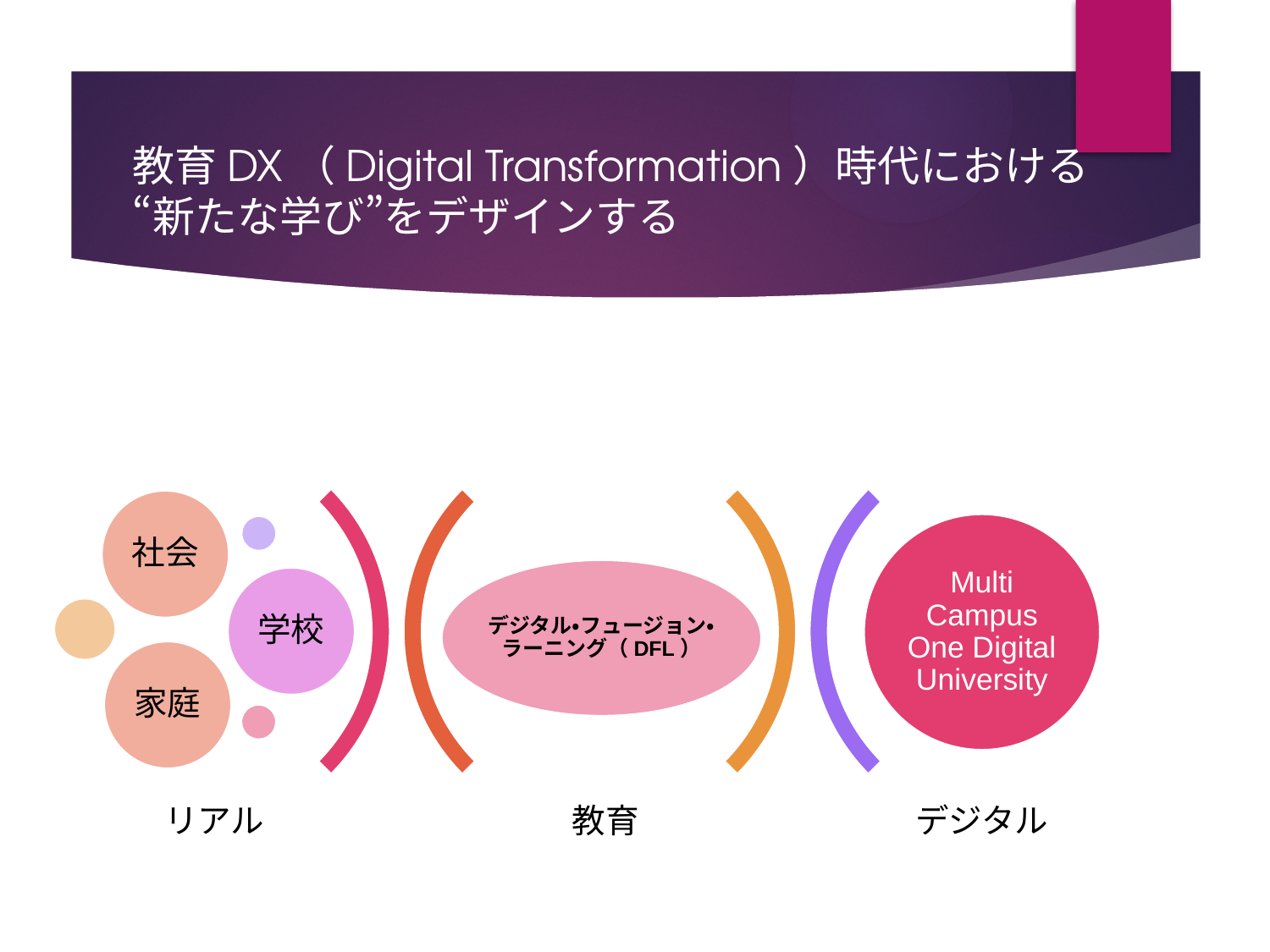

# 教育DX（Digital Transformation）時代における “新たな学び”をデザインする
教育
デジタル
デジタル・フュージョン・ラーニング（DFL）
社会
学校
家庭
Multi Campus One Digital University
リアル